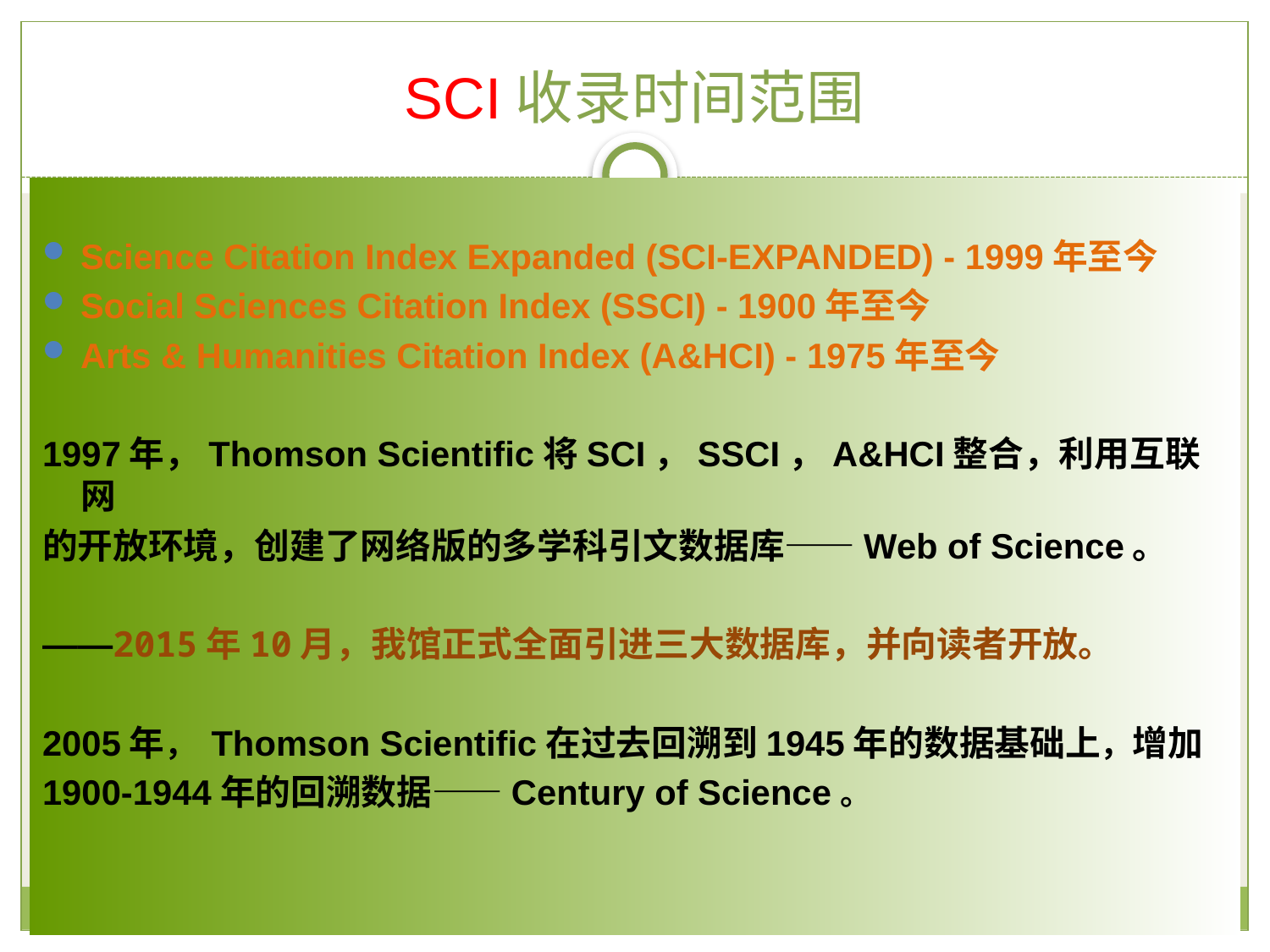

# SCI收录时间范围

Science Citation Index Expanded (SCI-EXPANDED) - 1999年至今
Social Sciences Citation Index (SSCI) - 1900年至今
Arts & Humanities Citation Index (A&HCI) - 1975年至今

1997年，Thomson Scientific将SCI，SSCI，A&HCI整合，利用互联网
的开放环境，创建了网络版的多学科引文数据库——Web of Science。

——2015年10月，我馆正式全面引进三大数据库，并向读者开放。

2005年， Thomson Scientific在过去回溯到1945年的数据基础上，增加
1900-1944年的回溯数据——Century of Science。